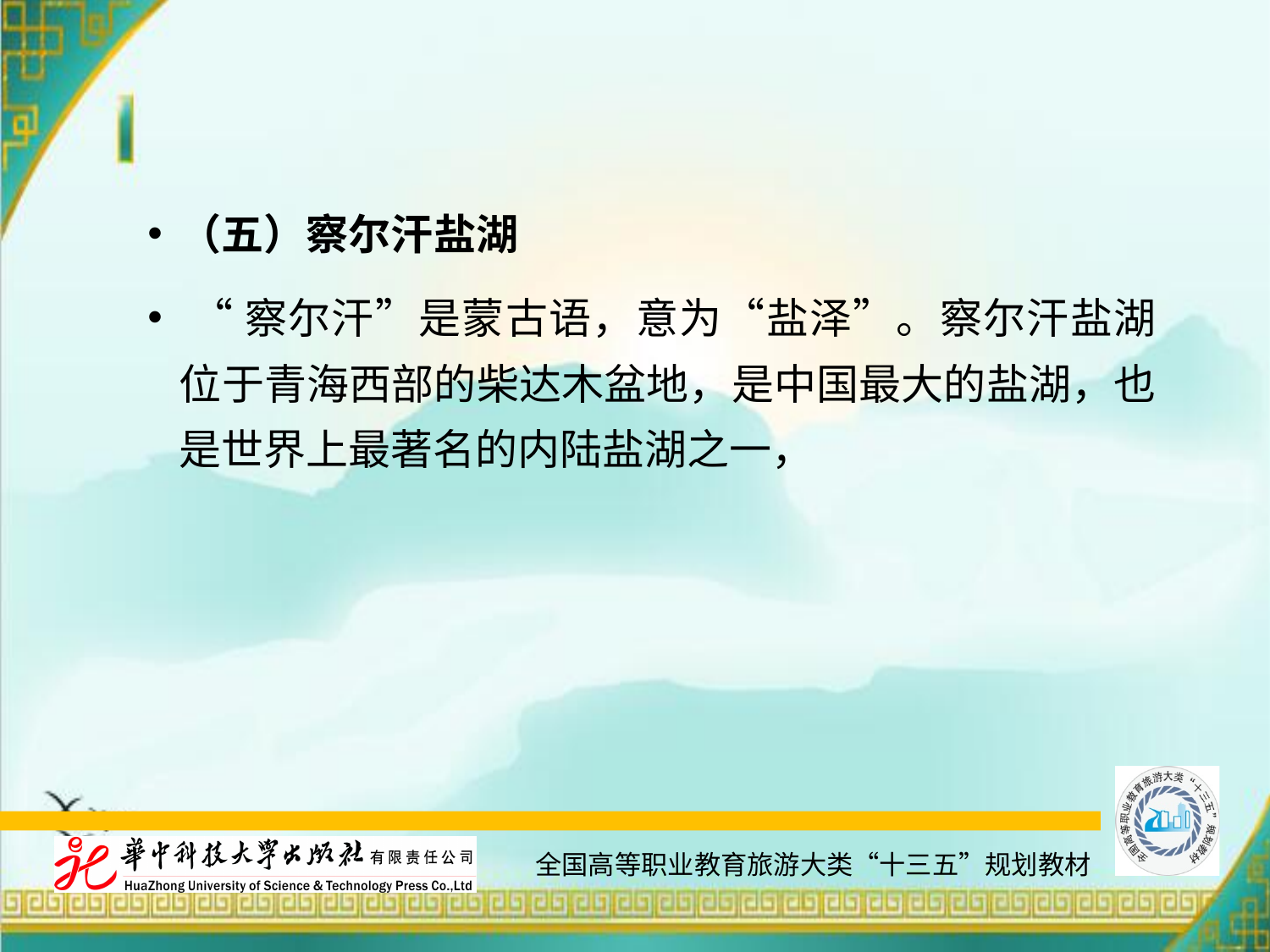

#
（五）察尔汗盐湖
 “察尔汗”是蒙古语，意为“盐泽”。察尔汗盐湖位于青海西部的柴达木盆地，是中国最大的盐湖，也是世界上最著名的内陆盐湖之一，